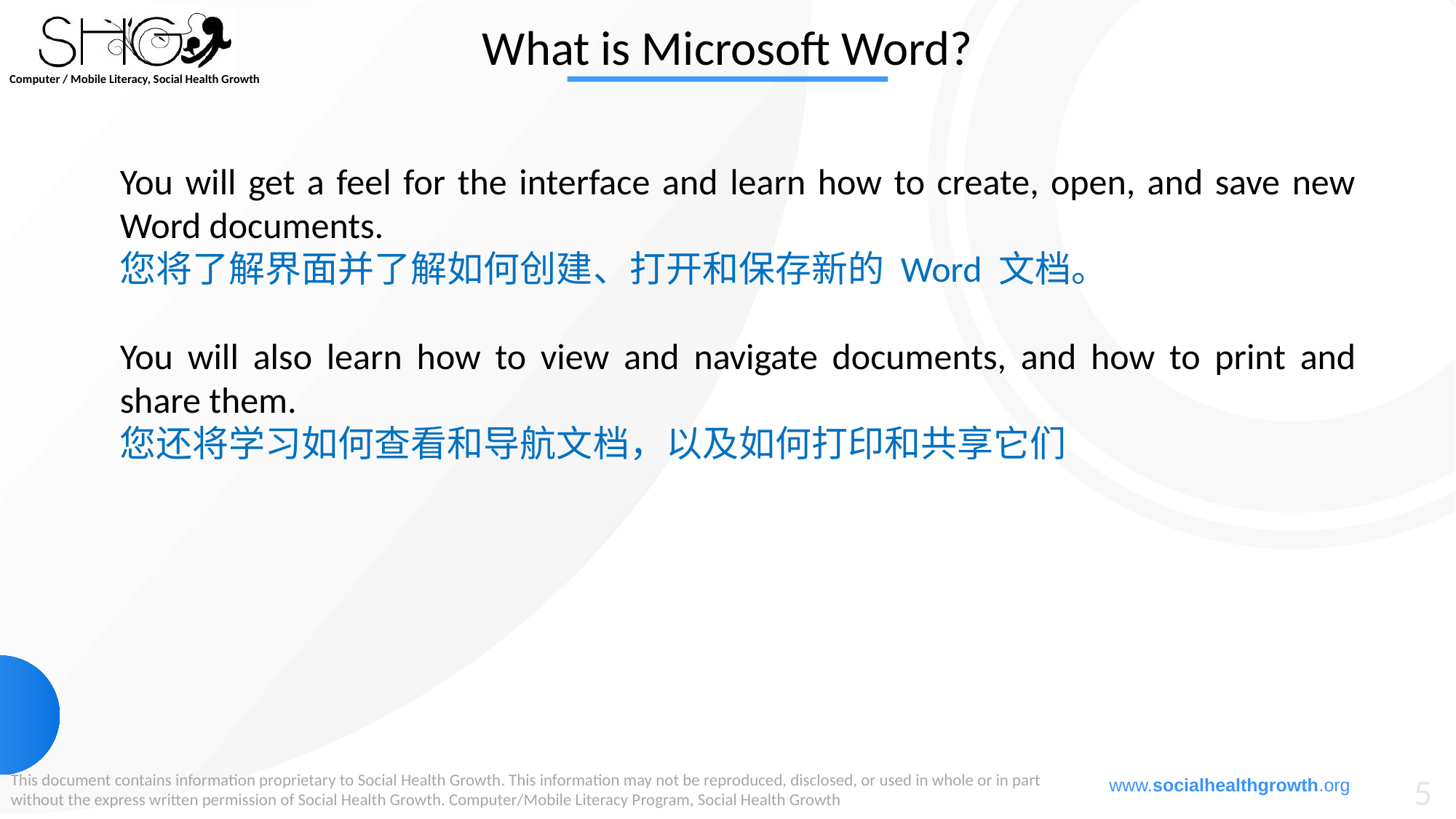

What is Microsoft Word?
You will get a feel for the interface and learn how to create, open, and save new Word documents.
您将了解界面并了解如何创建、打开和保存新的 Word 文档。

You will also learn how to view and navigate documents, and how to print and share them.
您还将学习如何查看和导航文档，以及如何打印和共享它们